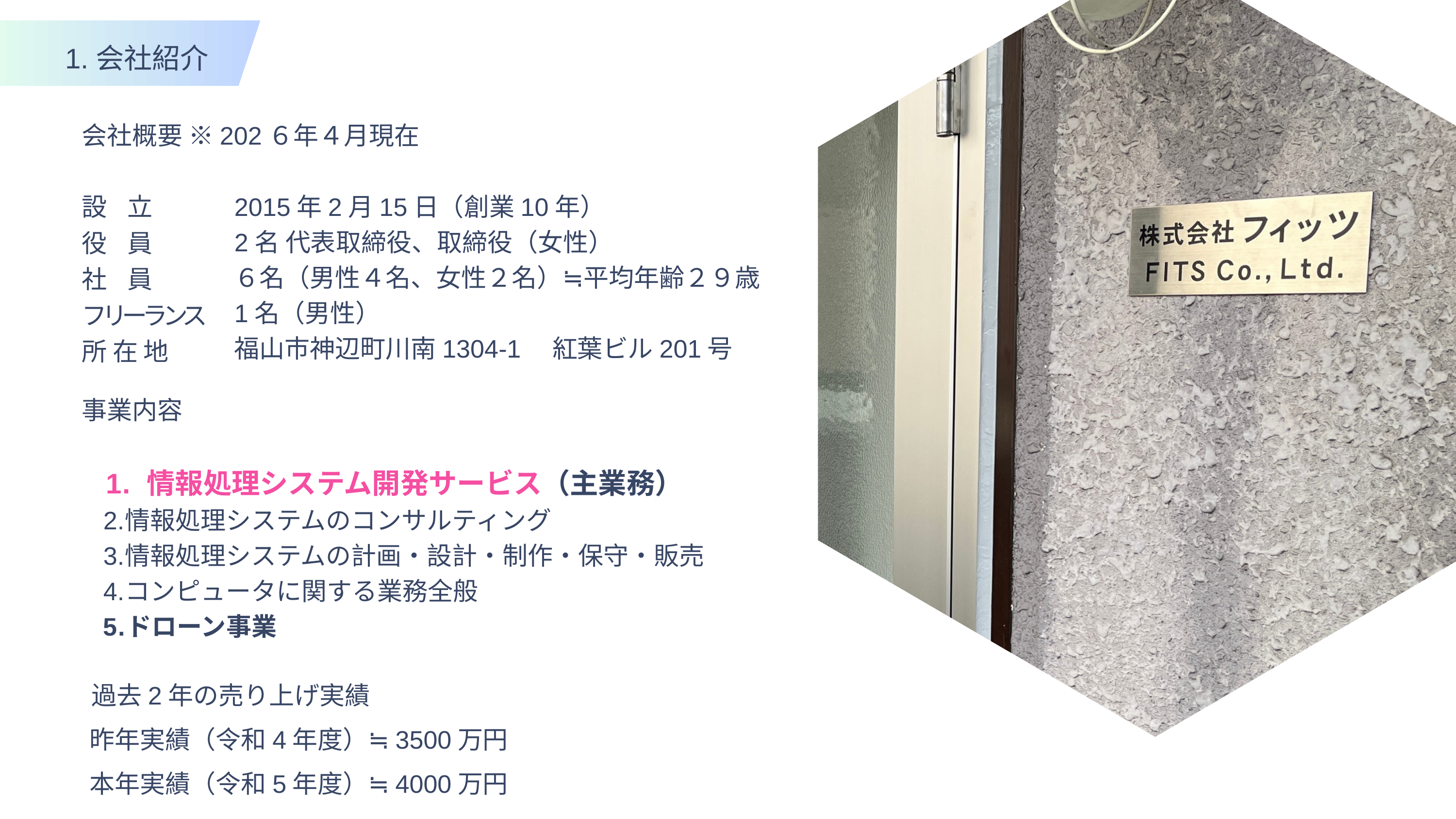

1.会社紹介
会社概要 ※202６年４月現在

設立
役員
社員
フリーランス
所在地
2015年2月15日（創業10年）
2名 代表取締役、取締役（女性）
６名（男性４名、女性２名）≒平均年齢２９歳
1名（男性）
福山市神辺町川南1304‐1　紅葉ビル201号

事業内容

情報処理システム開発サービス（主業務）
情報処理システムのコンサルティング
情報処理システムの計画・設計・制作・保守・販売
コンピュータに関する業務全般
ドローン事業

過去2年の売り上げ実績
昨年実績（令和4年度）≒3500万円
本年実績（令和5年度）≒4000万円